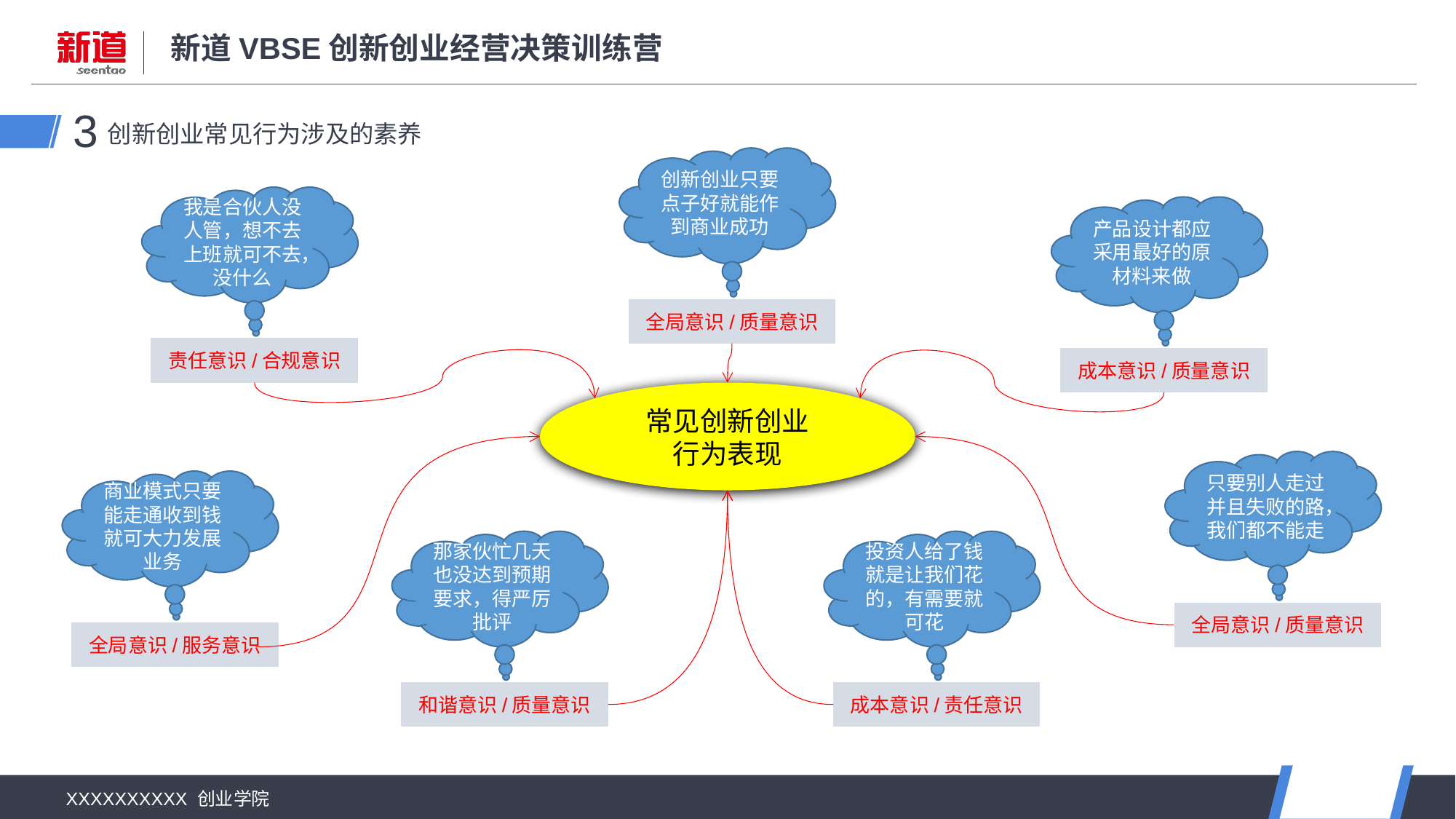

创新创业常见行为涉及的素养
3
创新创业只要点子好就能作到商业成功
全局意识/质量意识
我是合伙人没人管，想不去上班就可不去，没什么
责任意识/合规意识
产品设计都应采用最好的原材料来做
成本意识/质量意识
常见创新创业
行为表现
只要别人走过并且失败的路，我们都不能走
全局意识/质量意识
商业模式只要能走通收到钱就可大力发展业务
全局意识/服务意识
那家伙忙几天也没达到预期要求，得严厉批评
和谐意识/质量意识
投资人给了钱就是让我们花的，有需要就可花
成本意识/责任意识